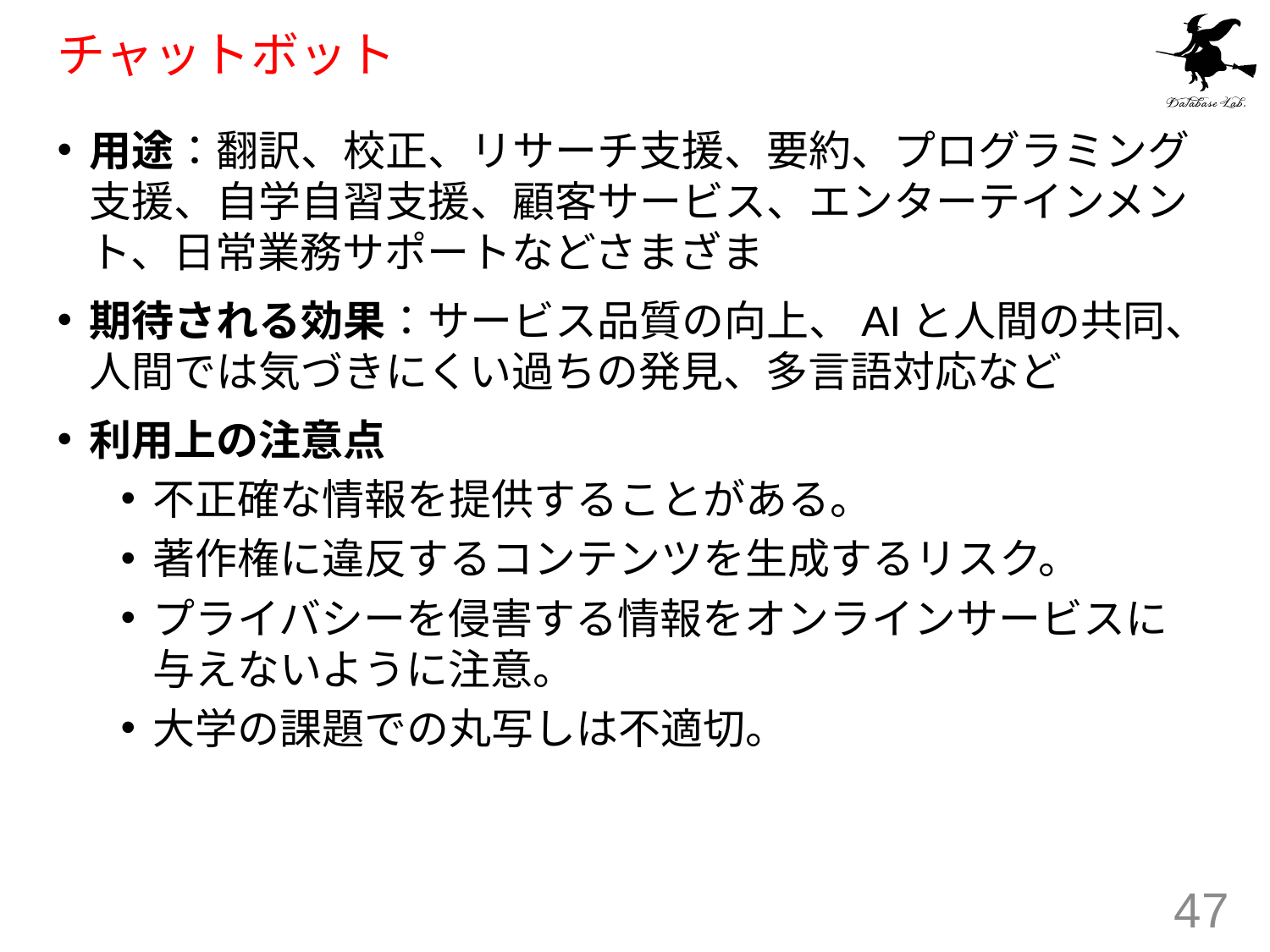

# チャットボット
用途：翻訳、校正、リサーチ支援、要約、プログラミング支援、自学自習支援、顧客サービス、エンターテインメント、日常業務サポートなどさまざま
期待される効果：サービス品質の向上、AIと人間の共同、人間では気づきにくい過ちの発見、多言語対応など
利用上の注意点
不正確な情報を提供することがある。
著作権に違反するコンテンツを生成するリスク。
プライバシーを侵害する情報をオンラインサービスに与えないように注意。
大学の課題での丸写しは不適切。

47